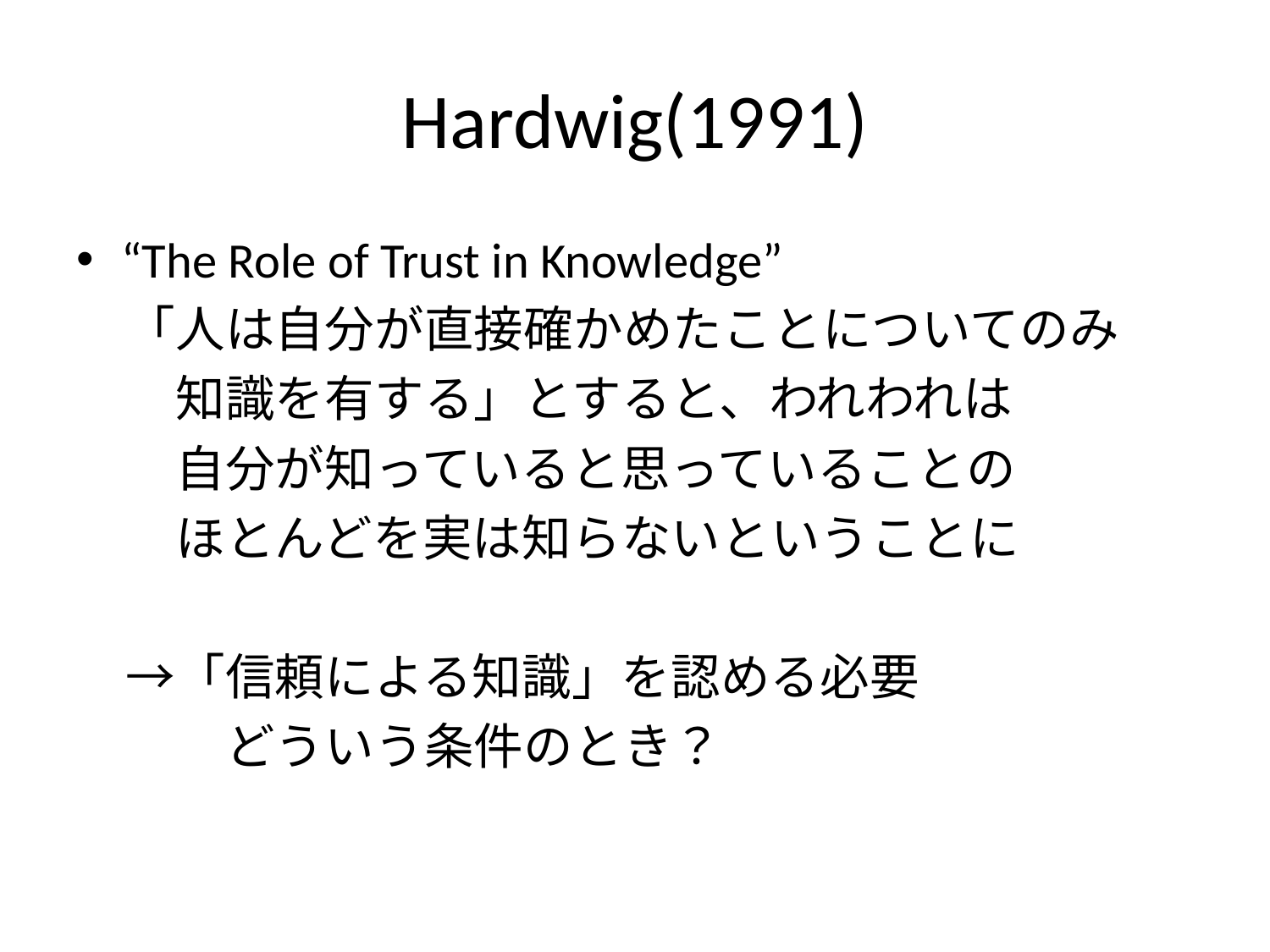

# Hardwig(1991)
“The Role of Trust in Knowledge”
　「人は自分が直接確かめたことについてのみ
　　知識を有する」とすると、われわれは
　　自分が知っていると思っていることの
　　ほとんどを実は知らないということに

　→「信頼による知識」を認める必要
　　　どういう条件のとき？